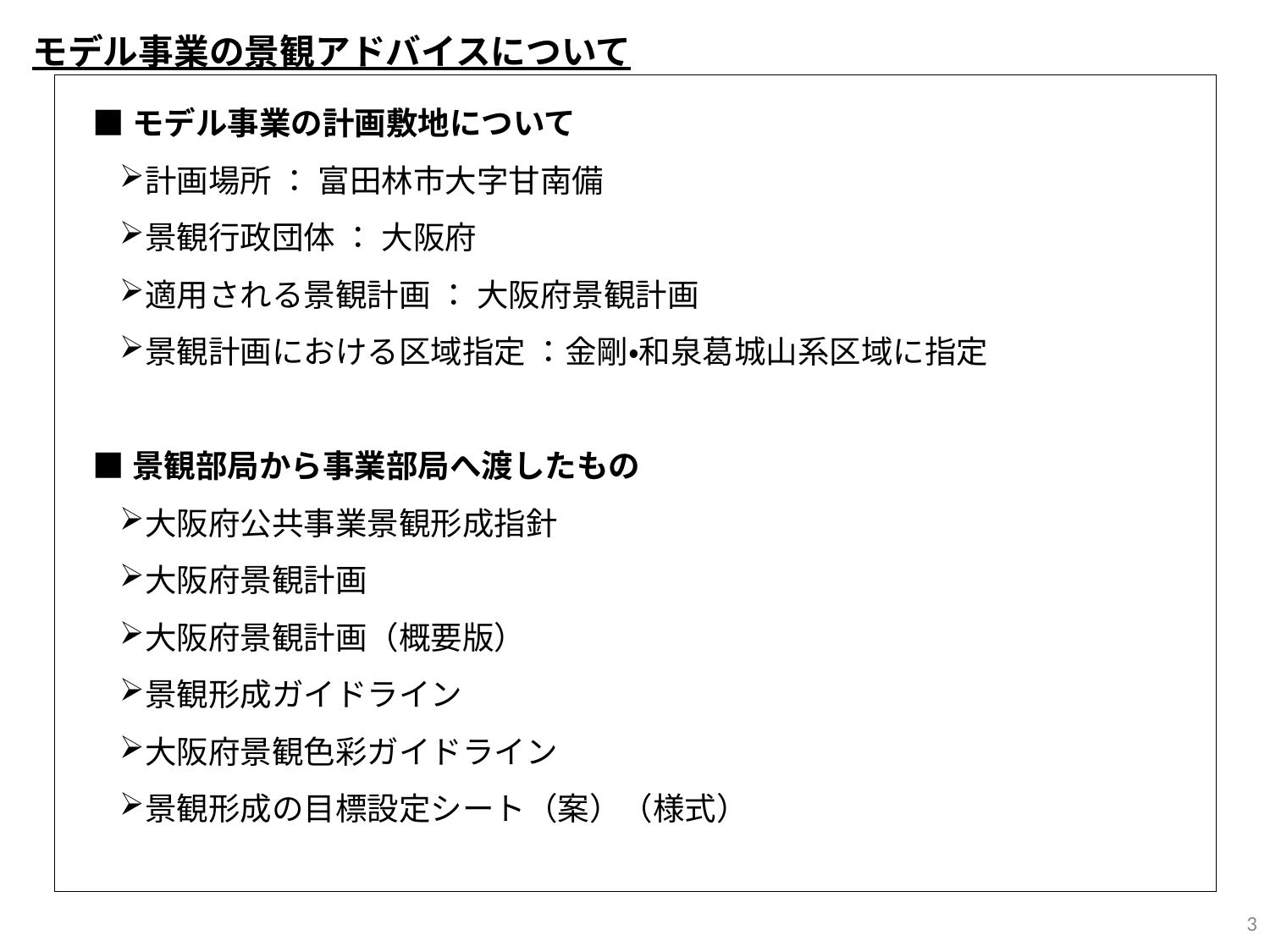

モデル事業の景観アドバイスについて

■モデル事業の計画敷地について
計画場所 ： 富田林市大字甘南備
景観行政団体 ： 大阪府
適用される景観計画 ： 大阪府景観計画
景観計画における区域指定 ：金剛・和泉葛城山系区域に指定

■景観部局から事業部局へ渡したもの
大阪府公共事業景観形成指針
大阪府景観計画
大阪府景観計画（概要版）
景観形成ガイドライン
大阪府景観色彩ガイドライン
景観形成の目標設定シート（案）（様式）
3